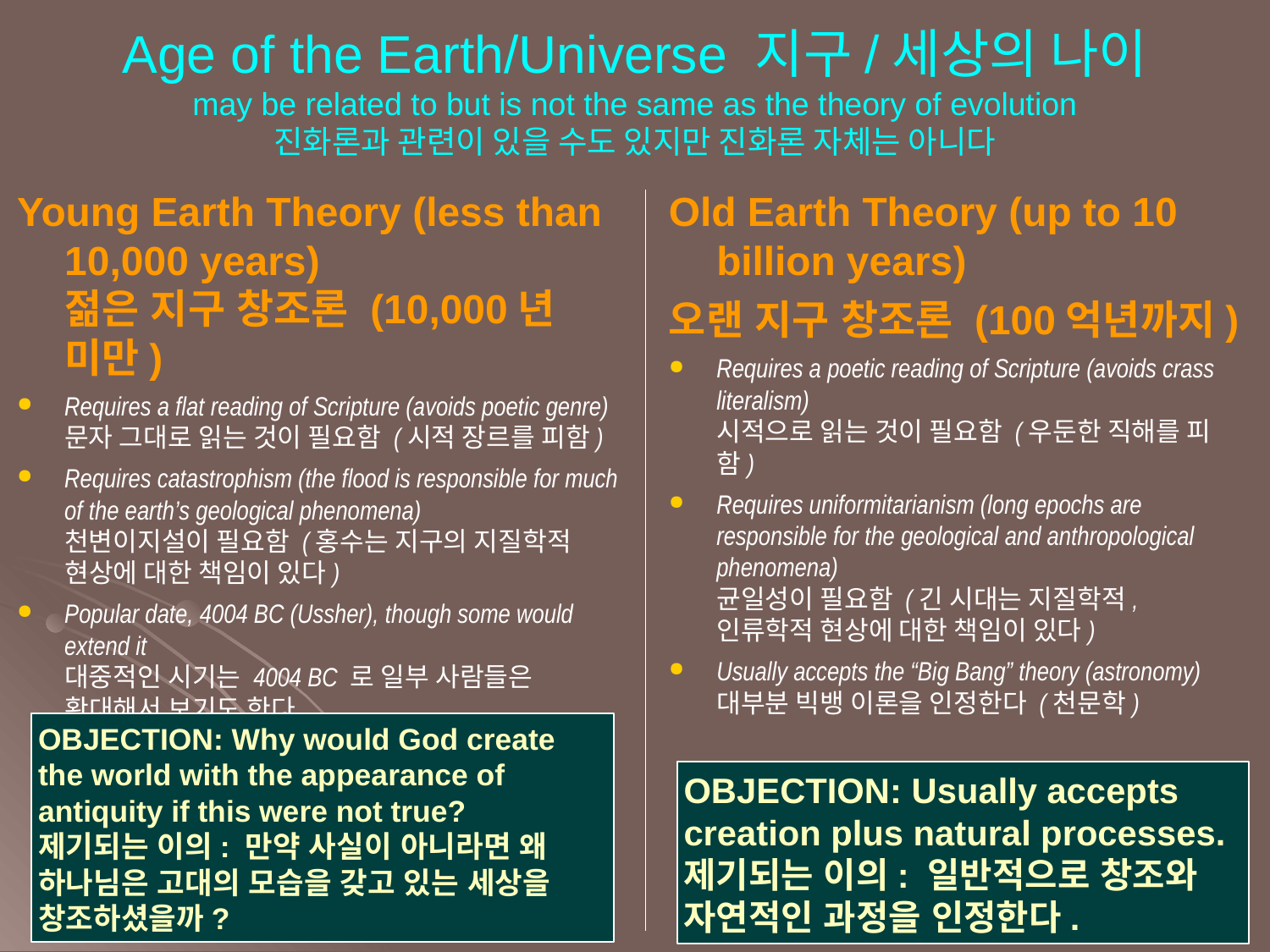

Age of the Earth/Universe 지구/세상의 나이
may be related to but is not the same as the theory of evolution
진화론과 관련이 있을 수도 있지만 진화론 자체는 아니다
Young Earth Theory (less than 10,000 years)
젊은 지구 창조론 (10,000년 미만)
Requires a flat reading of Scripture (avoids poetic genre)
문자 그대로 읽는 것이 필요함 (시적 장르를 피함)
Requires catastrophism (the flood is responsible for much of the earth’s geological phenomena)
천변이지설이 필요함 (홍수는 지구의 지질학적 현상에 대한 책임이 있다)
Popular date, 4004 BC (Ussher), though some would extend it
대중적인 시기는 4004 BC 로 일부 사람들은 확대해서 보기도 한다
Old Earth Theory (up to 10 billion years)
오랜 지구 창조론 (100억년까지)
Requires a poetic reading of Scripture (avoids crass literalism)
시적으로 읽는 것이 필요함 (우둔한 직해를 피함)
Requires uniformitarianism (long epochs are responsible for the geological and anthropological phenomena)
균일성이 필요함 (긴 시대는 지질학적, 인류학적 현상에 대한 책임이 있다)
Usually accepts the “Big Bang” theory (astronomy)
대부분 빅뱅 이론을 인정한다 (천문학)

OBJECTION: Why would God create the world with the appearance of antiquity if this were not true?
제기되는 이의: 만약 사실이 아니라면 왜 하나님은 고대의 모습을 갖고 있는 세상을 창조하셨을까?
OBJECTION: Usually accepts creation plus natural processes.
제기되는 이의: 일반적으로 창조와 자연적인 과정을 인정한다.